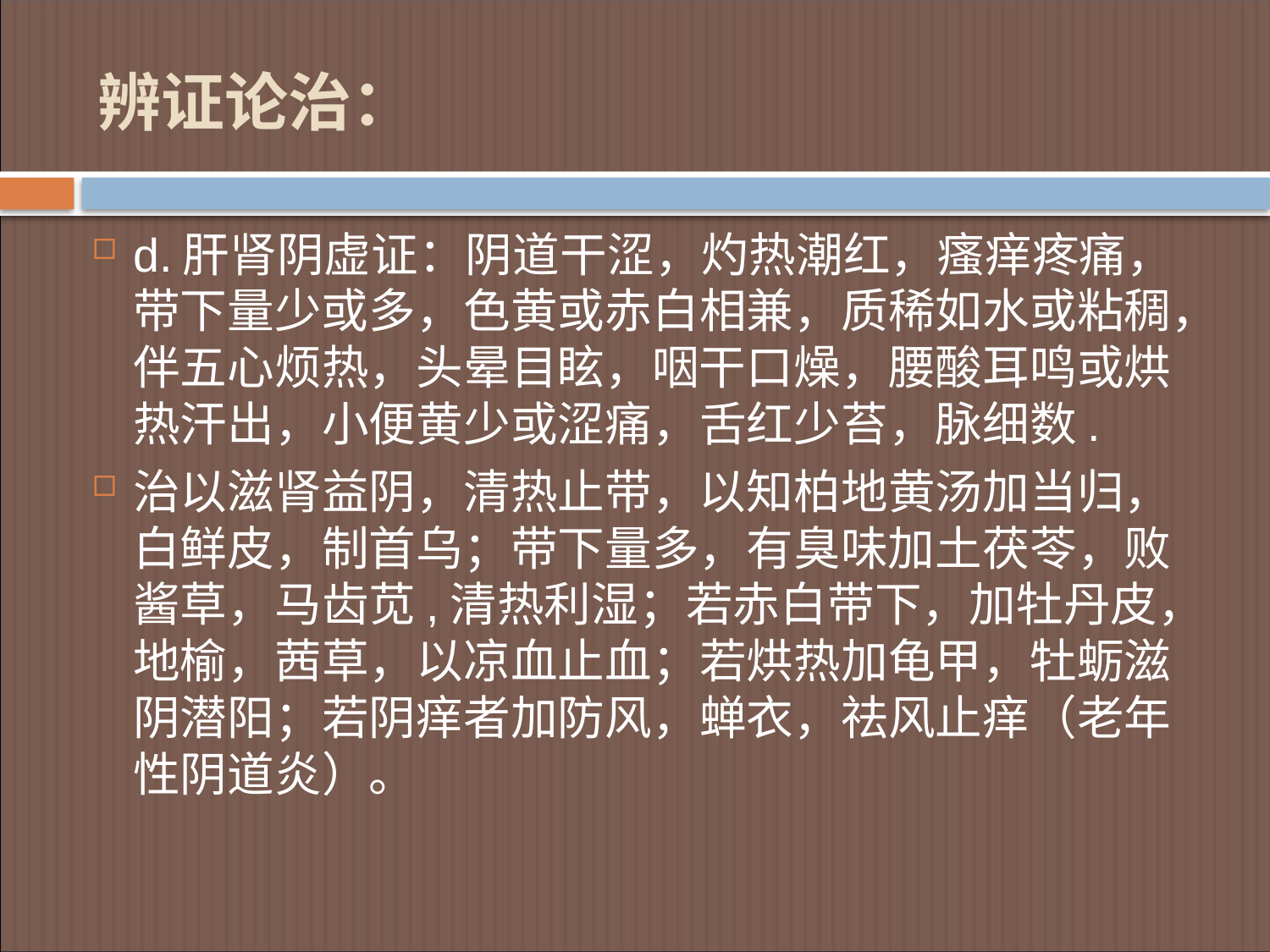

# 辨证论治：
d.肝肾阴虚证：阴道干涩，灼热潮红，瘙痒疼痛，带下量少或多，色黄或赤白相兼，质稀如水或粘稠，伴五心烦热，头晕目眩，咽干口燥，腰酸耳鸣或烘热汗出，小便黄少或涩痛，舌红少苔，脉细数.
治以滋肾益阴，清热止带，以知柏地黄汤加当归，白鲜皮，制首乌；带下量多，有臭味加土茯苓，败酱草，马齿苋,清热利湿；若赤白带下，加牡丹皮，地榆，茜草，以凉血止血；若烘热加龟甲，牡蛎滋阴潜阳；若阴痒者加防风，蝉衣，祛风止痒（老年性阴道炎）。